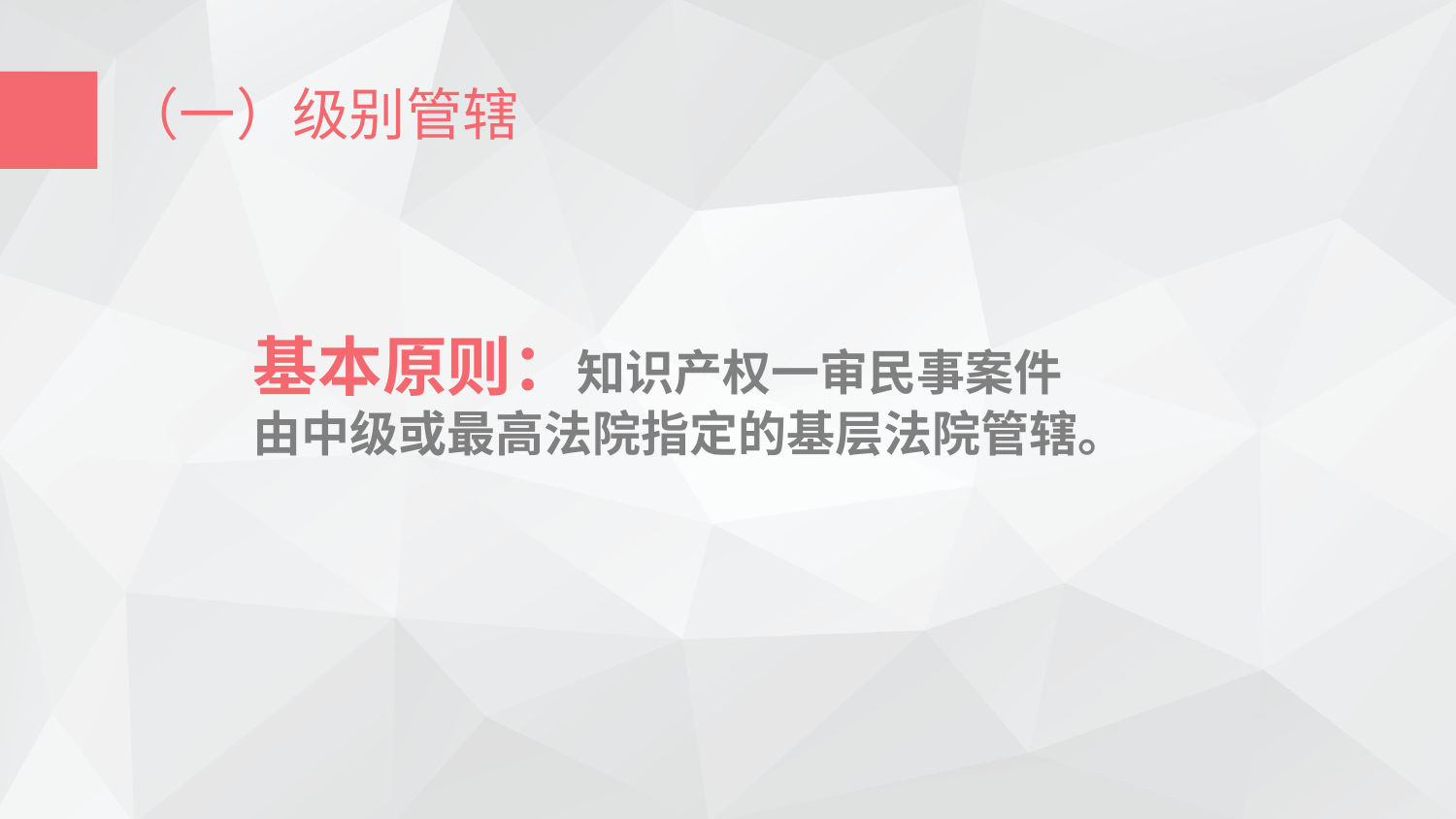

（一）级别管辖
基本原则：知识产权一审民事案件
由中级或最高法院指定的基层法院管辖。